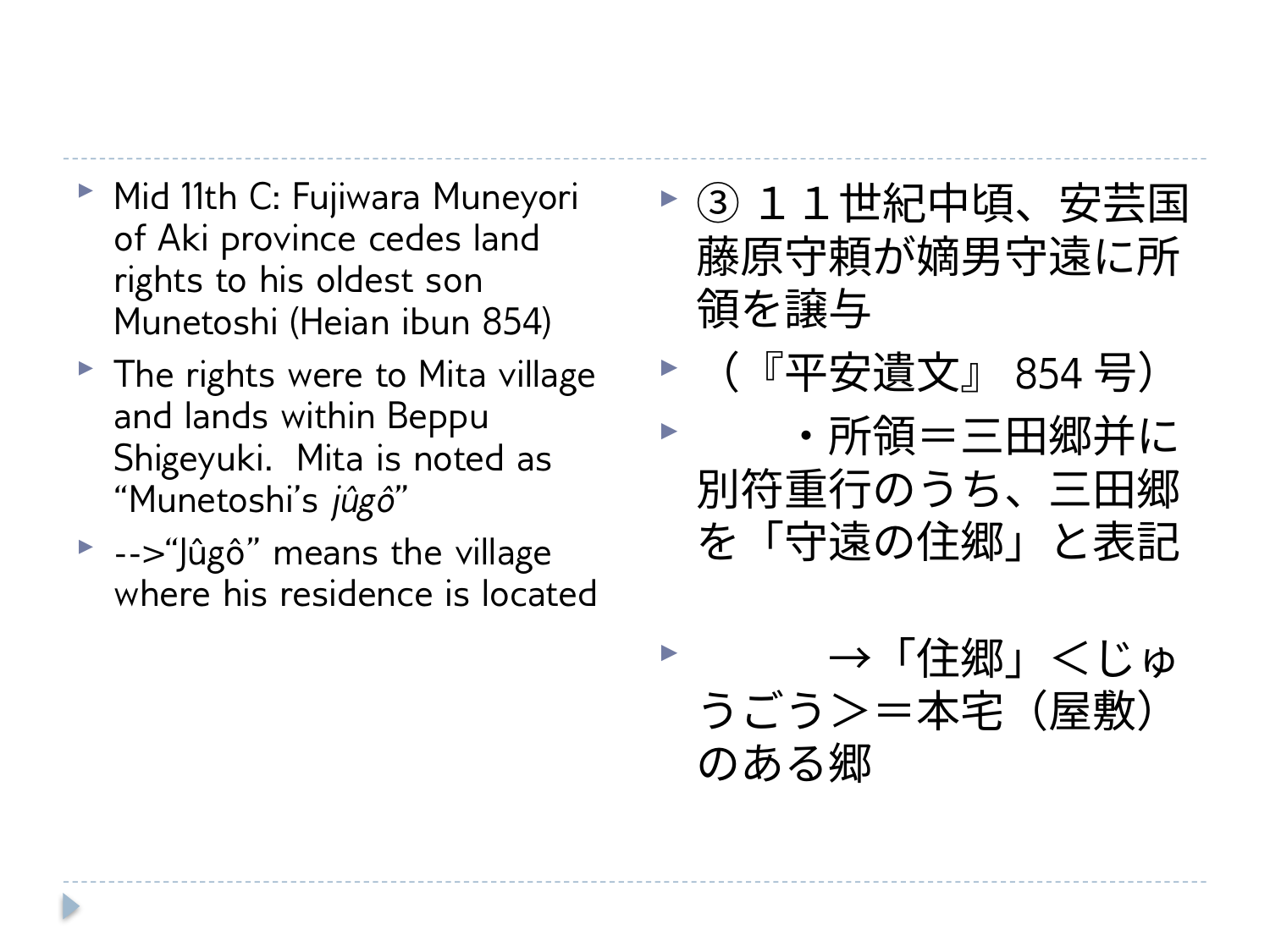

Mid 11th C: Fujiwara Muneyori of Aki province cedes land rights to his oldest son Munetoshi (Heian ibun 854)
The rights were to Mita village and lands within Beppu Shigeyuki.  Mita is noted as “Munetoshi’s jûgô”
-->“Jûgô” means the village where his residence is located

③１１世紀中頃、安芸国藤原守頼が嫡男守遠に所領を譲与
（『平安遺文』854号）
　　・所領＝三田郷并に別符重行のうち、三田郷を「守遠の住郷」と表記
　　　→「住郷」＜じゅうごう＞＝本宅（屋敷）のある郷